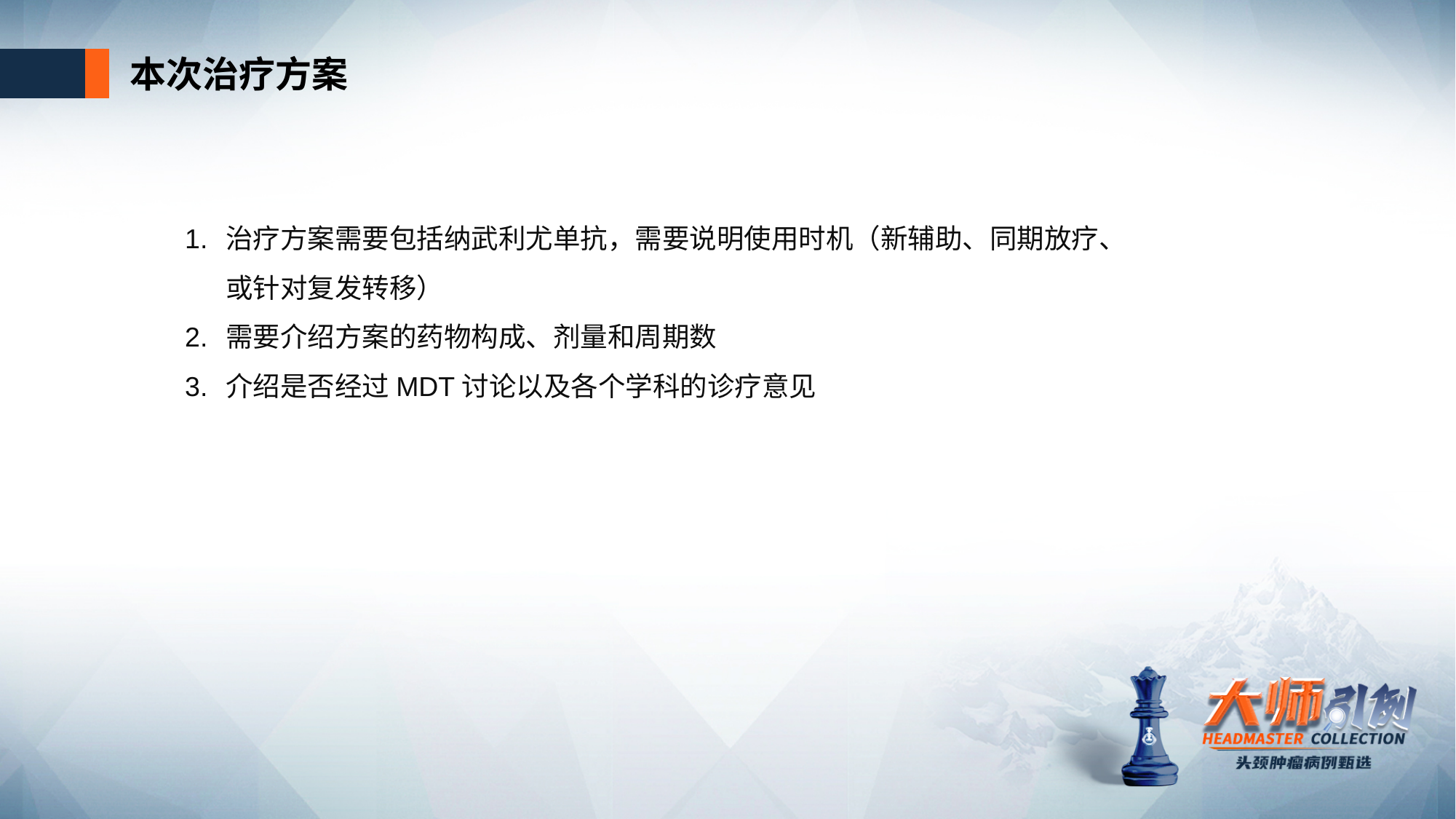

本次治疗方案

治疗方案需要包括纳武利尤单抗，需要说明使用时机（新辅助、同期放疗、或针对复发转移）
需要介绍方案的药物构成、剂量和周期数
介绍是否经过MDT讨论以及各个学科的诊疗意见